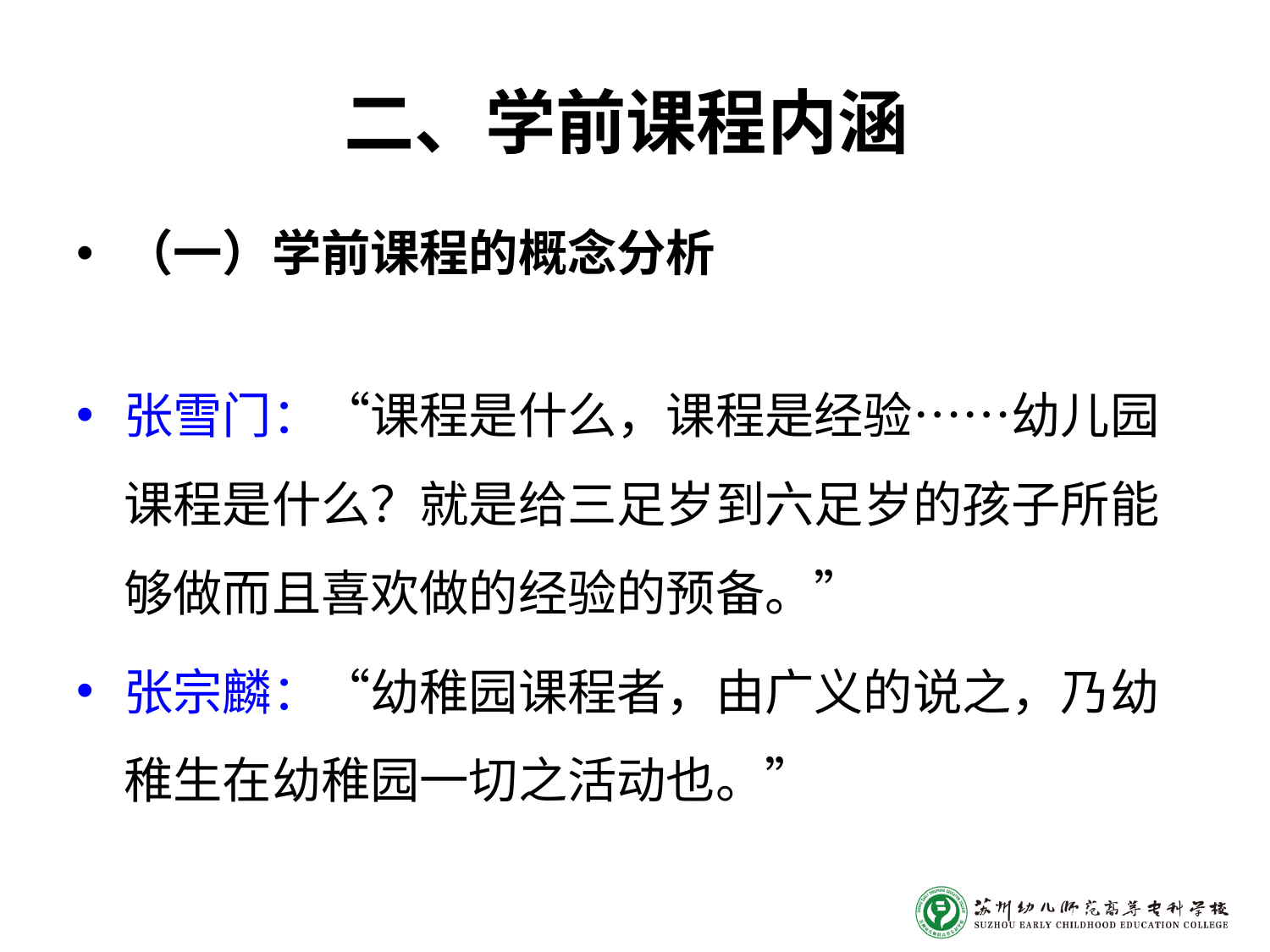

二、学前课程内涵
（一）学前课程的概念分析

张雪门：“课程是什么，课程是经验……幼儿园课程是什么？就是给三足岁到六足岁的孩子所能够做而且喜欢做的经验的预备。”
张宗麟：“幼稚园课程者，由广义的说之，乃幼稚生在幼稚园一切之活动也。”